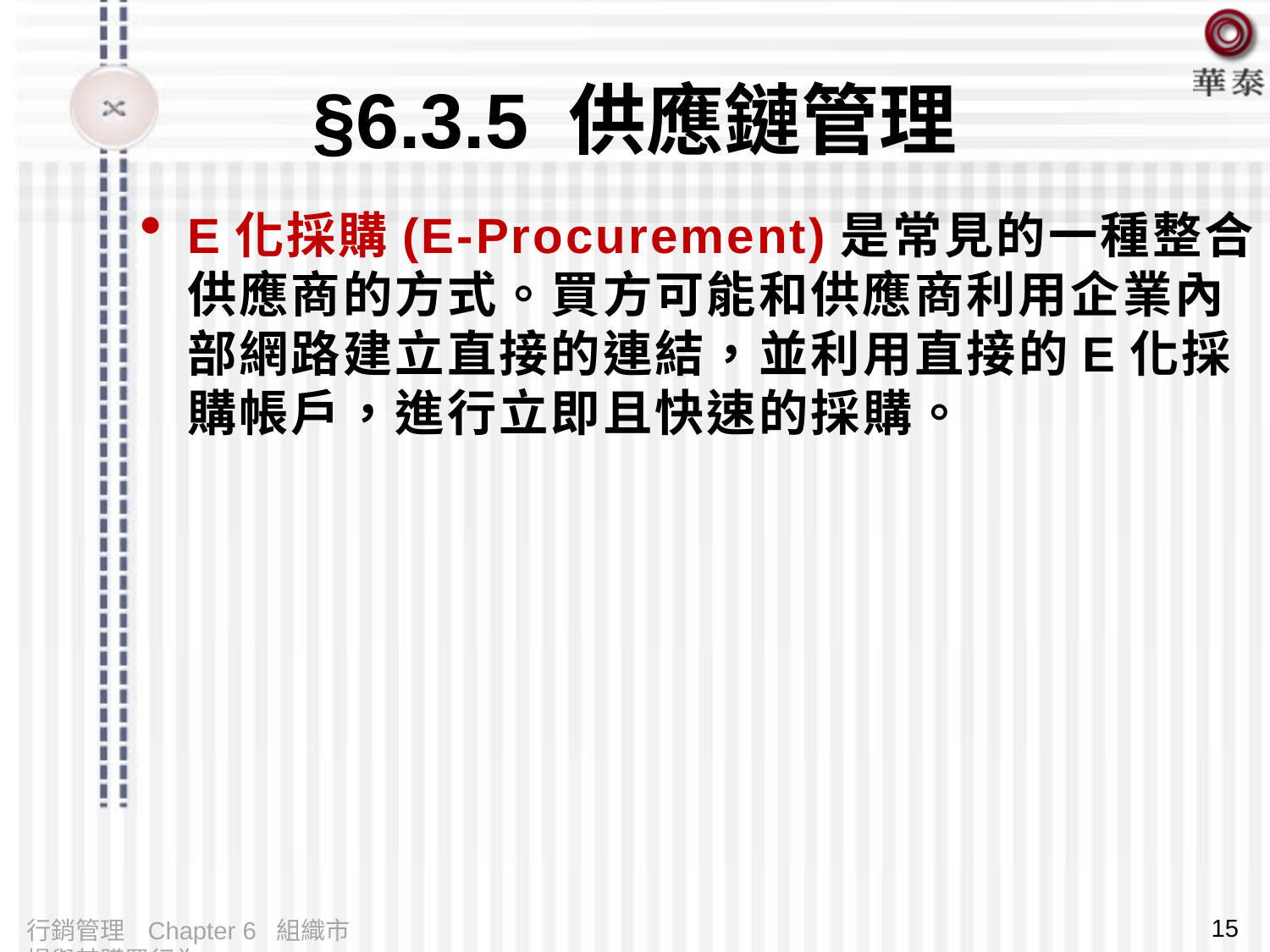

# §6.3.5 供應鏈管理
E化採購(E-Procurement)是常見的一種整合供應商的方式。買方可能和供應商利用企業內部網路建立直接的連結，並利用直接的E化採購帳戶，進行立即且快速的採購。

15
行銷管理   Chapter 6  組織市場與其購買行為